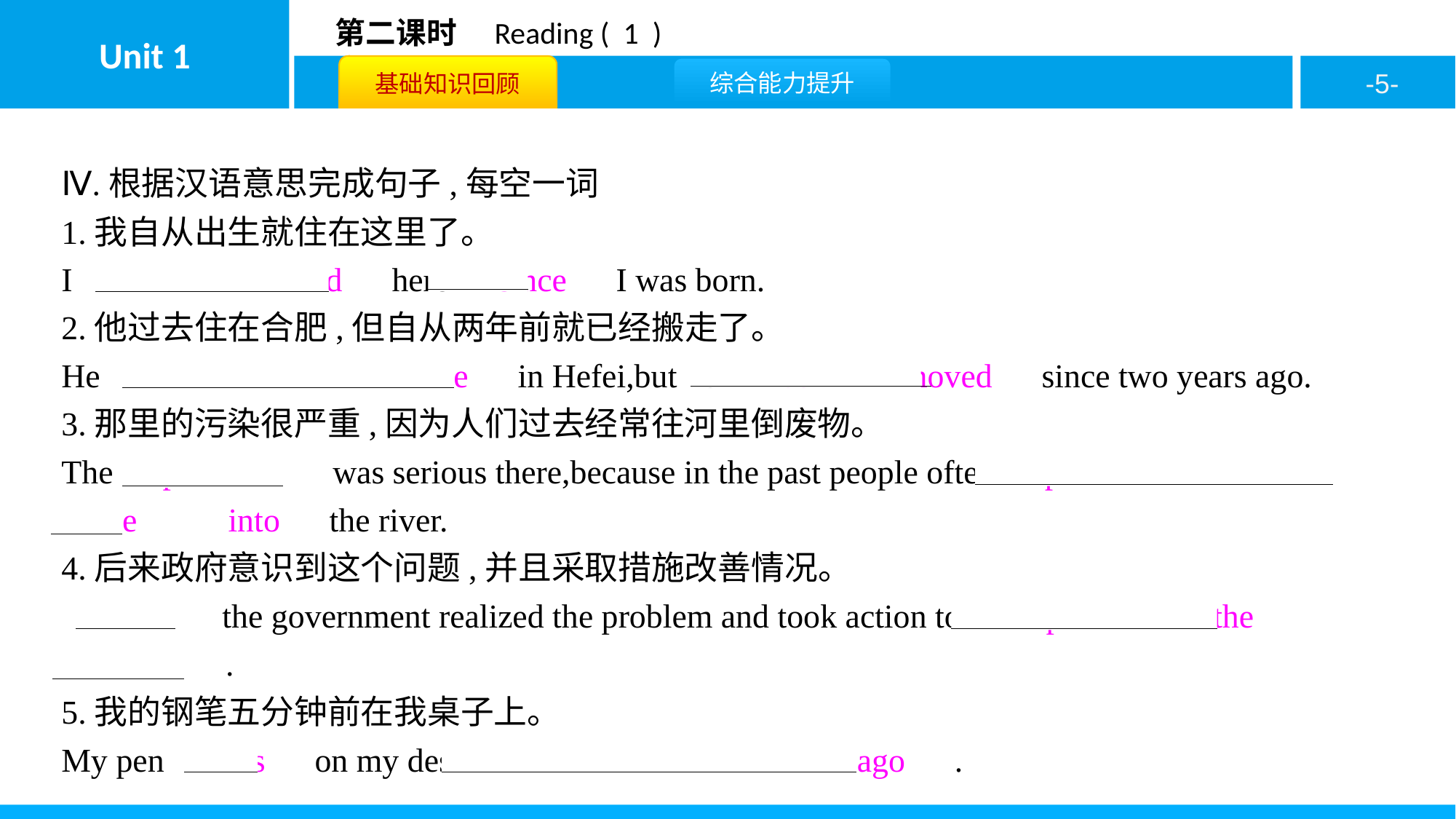

Ⅳ.根据汉语意思完成句子,每空一词
1.我自从出生就住在这里了。
I　have　 　lived　here　since　I was born.
2.他过去住在合肥,但自从两年前就已经搬走了。
He　used　 　to　 　live　in Hefei,but he　has　 　moved　since two years ago.
3.那里的污染很严重,因为人们过去经常往河里倒废物。
The　pollution　was serious there,because in the past people often　put　 　the　 　waste　 　into　the river.
4.后来政府意识到这个问题,并且采取措施改善情况。
　Later　the government realized the problem and took action to　improve　 　the　 　situation　.
5.我的钢笔五分钟前在我桌子上。
My pen　was　on my desk　five　 　minutes　 　ago　.